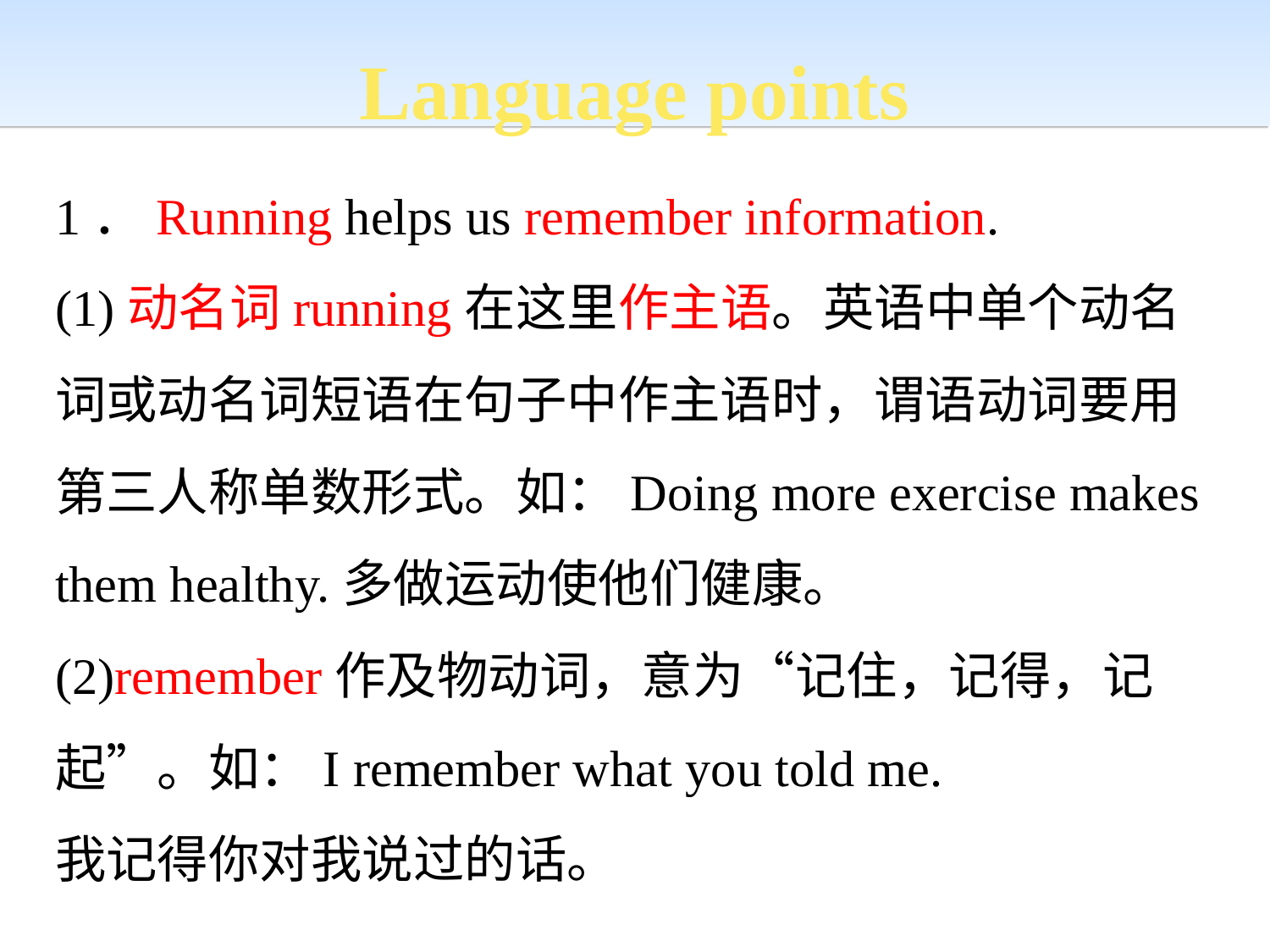

Language points
1．Running helps us remember information.
(1)动名词running在这里作主语。英语中单个动名词或动名词短语在句子中作主语时，谓语动词要用第三人称单数形式。如：Doing more exercise makes them healthy.多做运动使他们健康。
(2)remember作及物动词，意为“记住，记得，记起”。如：I remember what you told me.
我记得你对我说过的话。